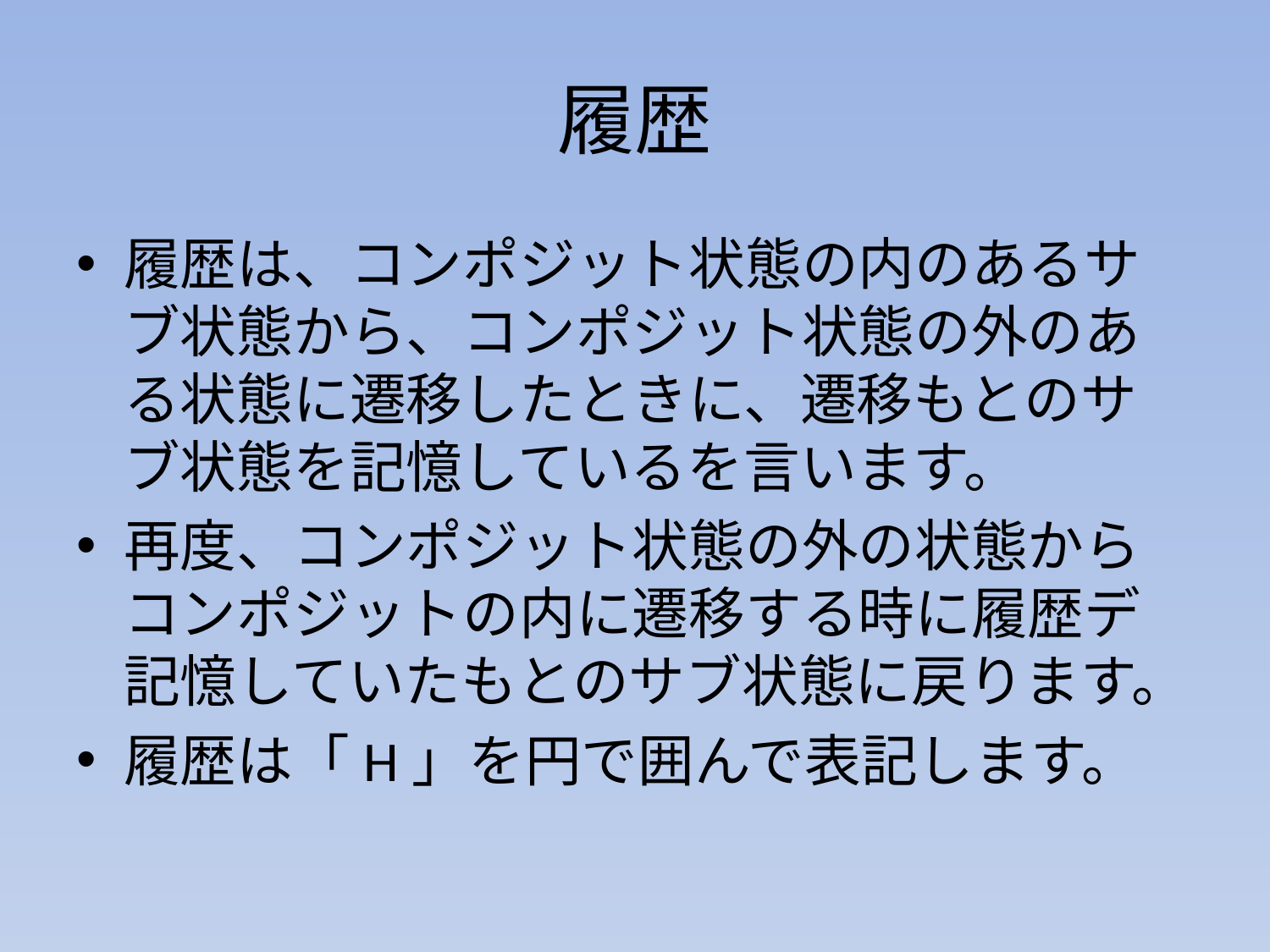

# 履歴
履歴は、コンポジット状態の内のあるサブ状態から、コンポジット状態の外のある状態に遷移したときに、遷移もとのサブ状態を記憶しているを言います。
再度、コンポジット状態の外の状態からコンポジットの内に遷移する時に履歴デ記憶していたもとのサブ状態に戻ります。
履歴は「H」を円で囲んで表記します。